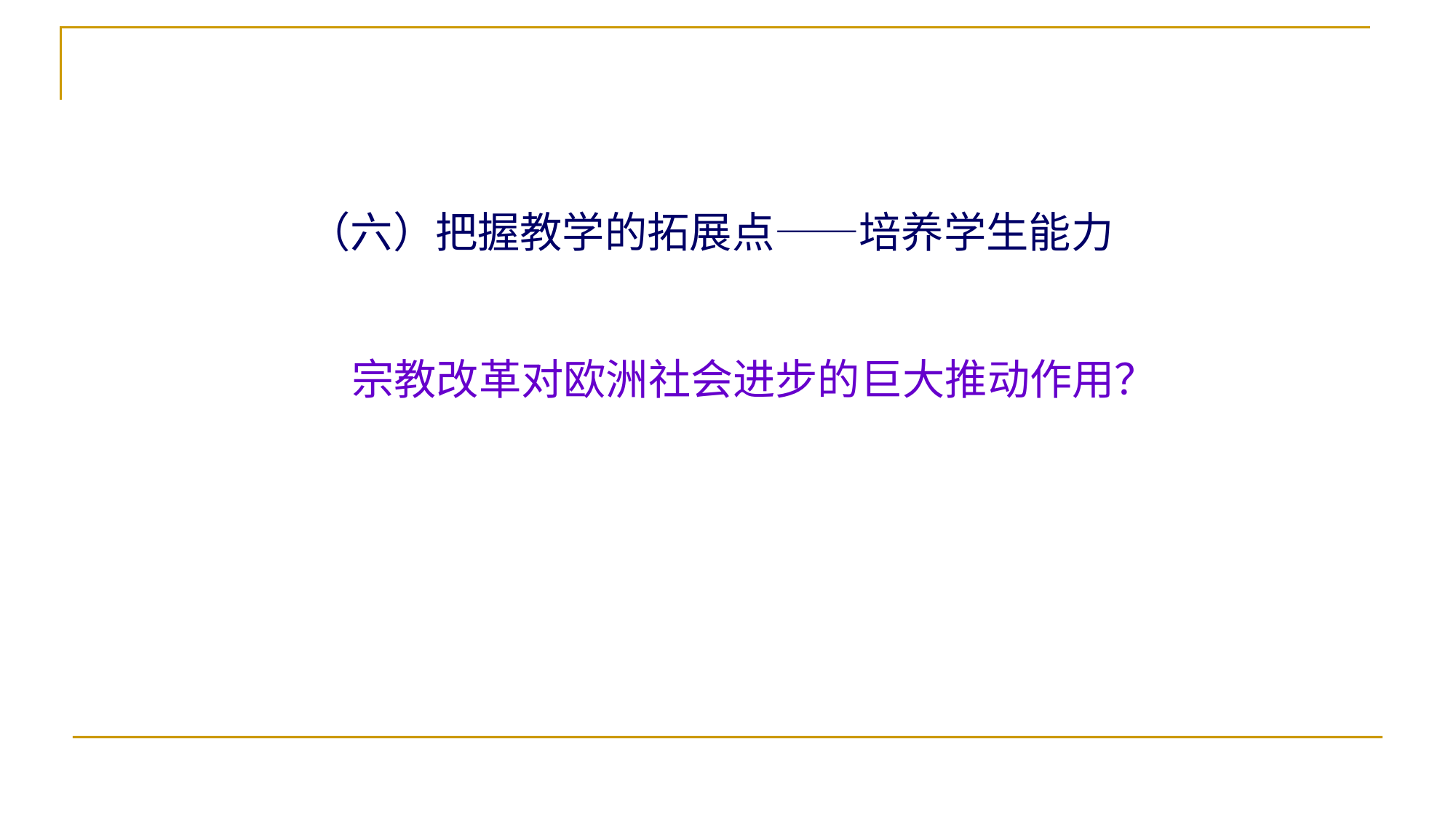

（六）把握教学的拓展点——培养学生能力
宗教改革对欧洲社会进步的巨大推动作用？